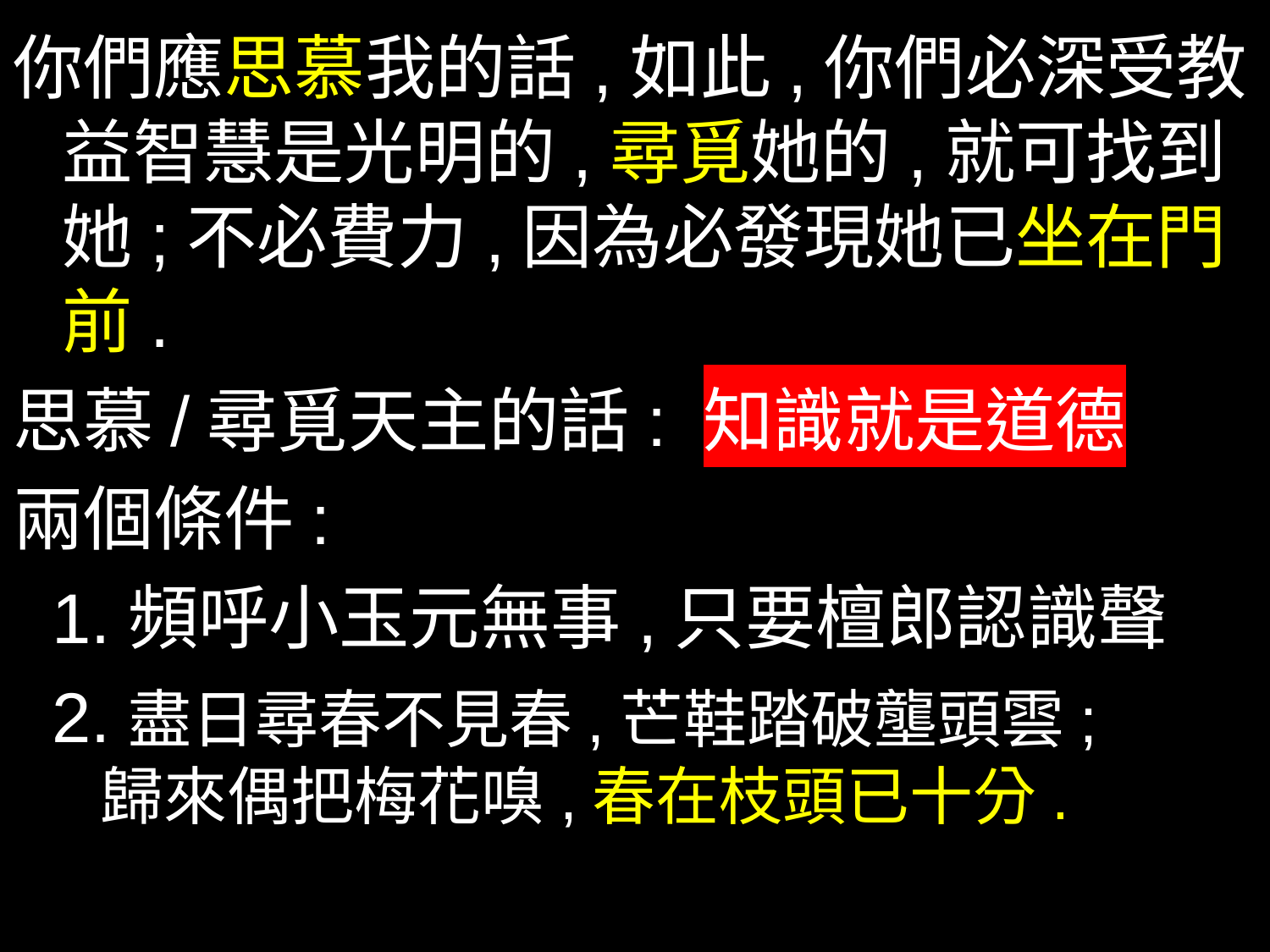

你們應思慕我的話,如此,你們必深受教益智慧是光明的,尋覓她的,就可找到她;不必費力,因為必發現她已坐在門前.
思慕/尋覓天主的話: 知識就是道德
兩個條件:
  1.頻呼小玉元無事,只要檀郎認識聲
  2.盡日尋春不見春,芒鞋踏破壟頭雲;
      歸來偶把梅花嗅,春在枝頭已十分.